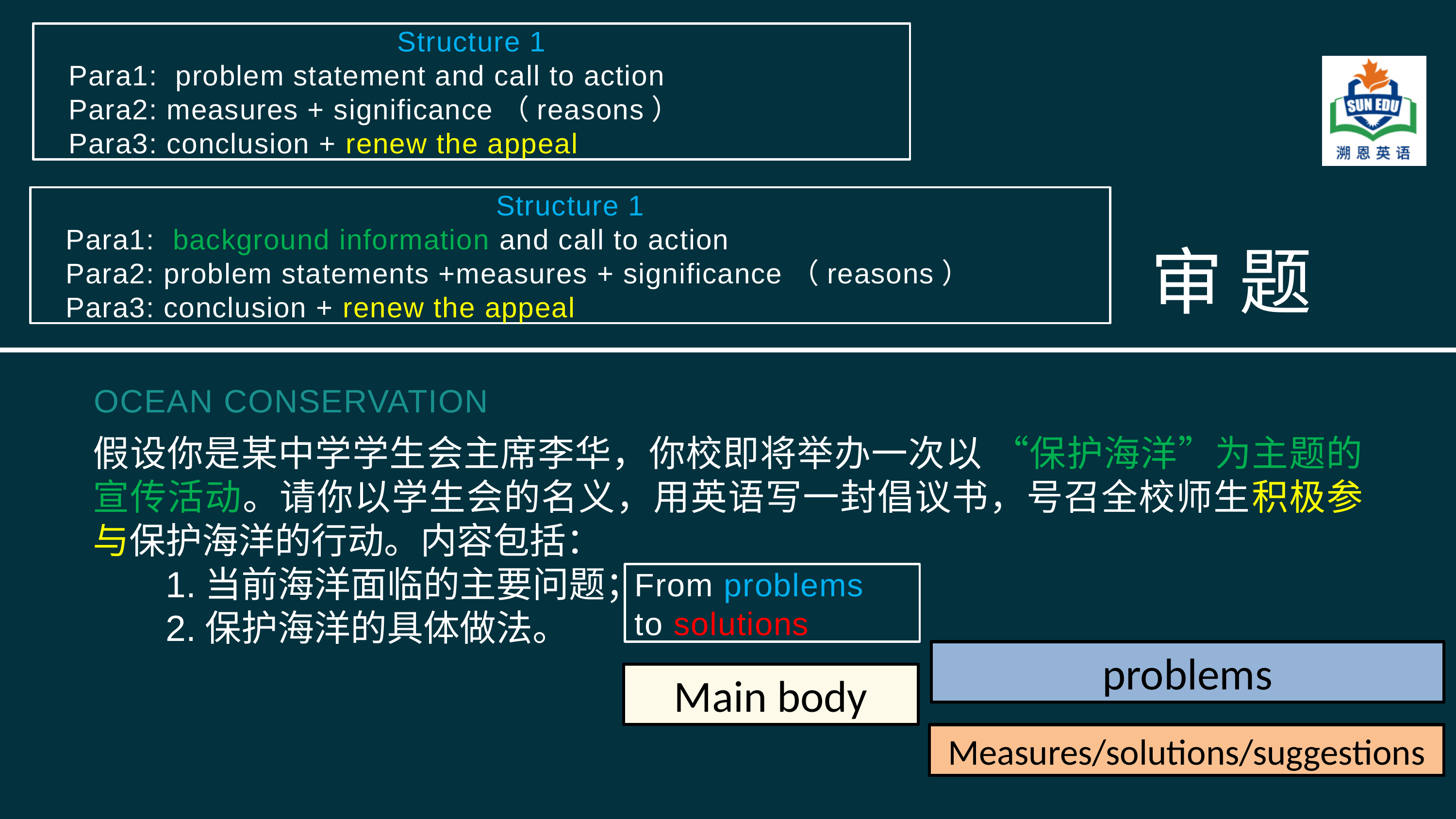

Structure 1
    Para1:  problem statement and call to action
    Para2: measures + significance（reasons）
    Para3: conclusion + renew the appeal
Structure 1
    Para1:  background information and call to action
    Para2: problem statements +measures + significance（reasons）
    Para3: conclusion + renew the appeal
审 题

OCEAN CONSERVATION
假设你是某中学学生会主席李华，你校即将举办一次以 “保护海洋”为主题的宣传活动。请你以学生会的名义，用英语写一封倡议书，号召全校师生积极参与保护海洋的行动。内容包括：
	1.当前海洋面临的主要问题；
	2.保护海洋的具体做法。

 From problems
 to solutions
problems
Main body
Measures/solutions/suggestions